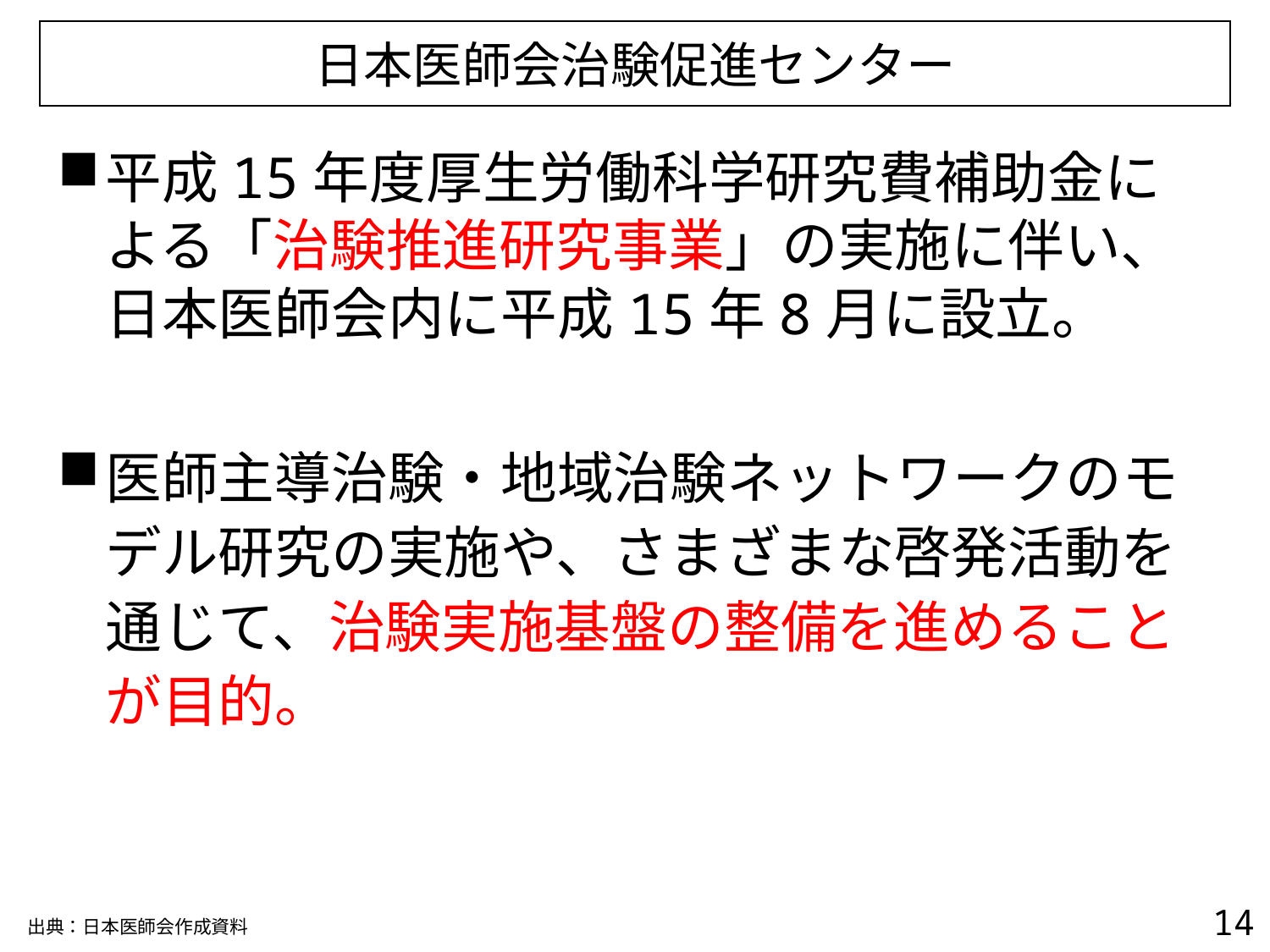

日本医師会治験促進センター
平成15年度厚生労働科学研究費補助金による「治験推進研究事業」の実施に伴い、日本医師会内に平成15年8月に設立。

医師主導治験・地域治験ネットワークのモデル研究の実施や、さまざまな啓発活動を通じて、治験実施基盤の整備を進めることが目的。
14
出典：日本医師会作成資料